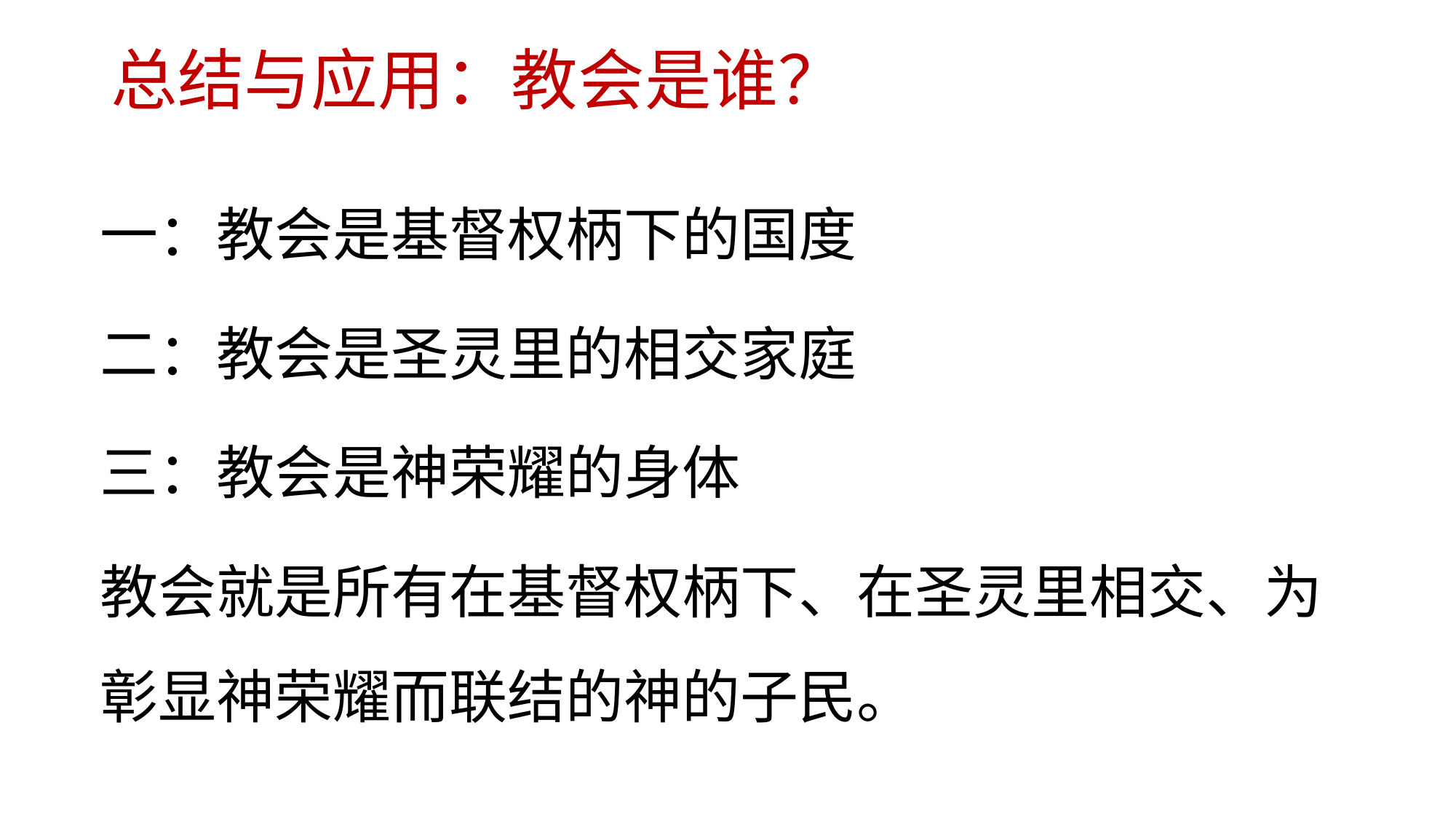

# 总结与应用：教会是谁？
一：教会是基督权柄下的国度
二：教会是圣灵里的相交家庭
三：教会是神荣耀的身体
教会就是所有在基督权柄下、在圣灵里相交、为彰显神荣耀而联结的神的子民。